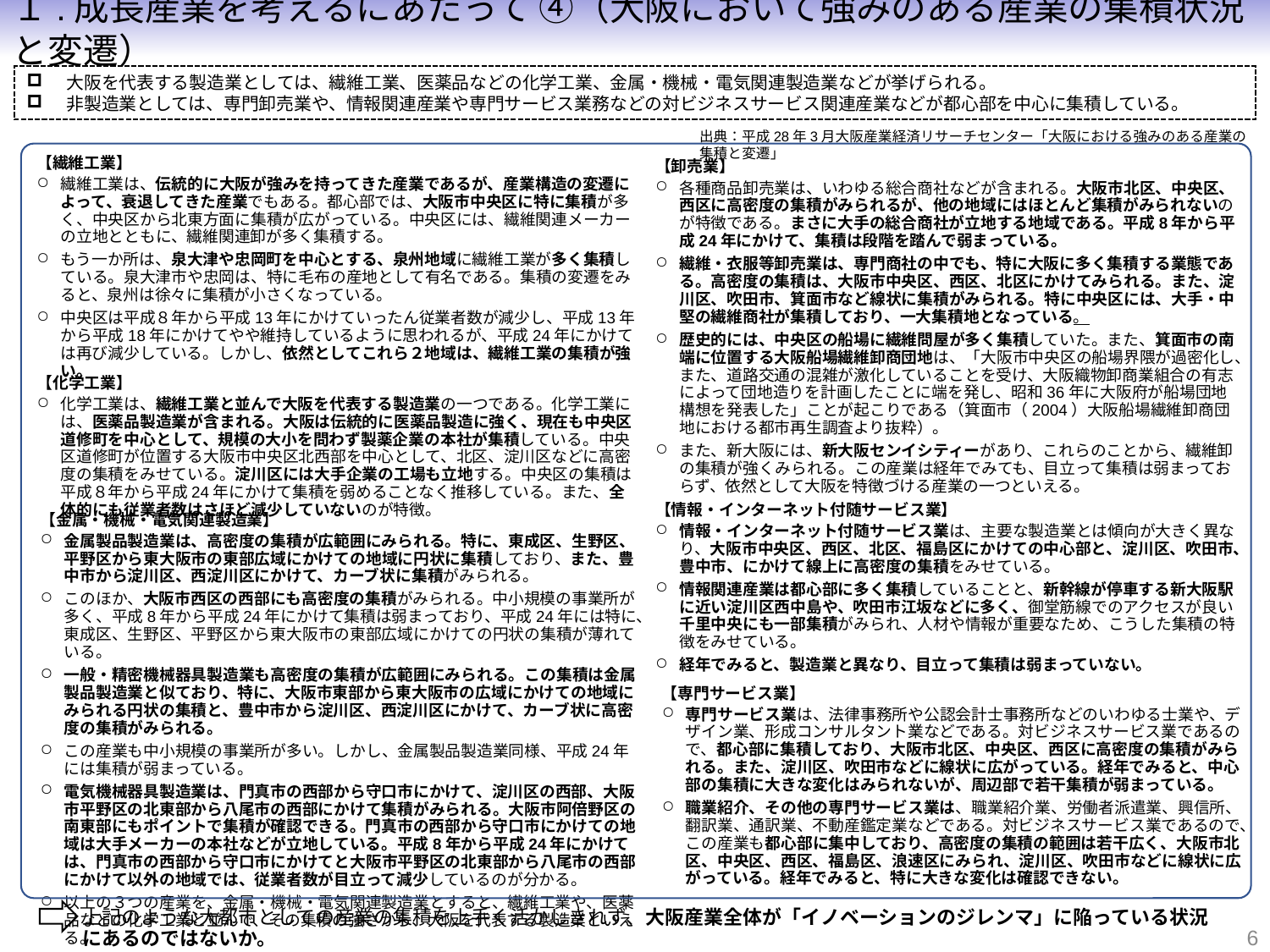

１.成長産業を考えるにあたって ④（大阪において強みのある産業の集積状況と変遷）
大阪を代表する製造業としては、繊維工業、医薬品などの化学工業、金属・機械・電気関連製造業などが挙げられる。
非製造業としては、専門卸売業や、情報関連産業や専門サービス業務などの対ビジネスサービス関連産業などが都心部を中心に集積している。
出典：平成28年3月大阪産業経済リサーチセンター「大阪における強みのある産業の集積と変遷」

【繊維工業】
繊維工業は、伝統的に大阪が強みを持ってきた産業であるが、産業構造の変遷によって、衰退してきた産業でもある。都心部では、大阪市中央区に特に集積が多く、中央区から北東方面に集積が広がっている。中央区には、繊維関連メーカーの立地とともに、繊維関連卸が多く集積する。
もう一か所は、泉大津や忠岡町を中心とする、泉州地域に繊維工業が多く集積している。泉大津市や忠岡は、特に毛布の産地として有名である。集積の変遷をみると、泉州は徐々に集積が小さくなっている。
中央区は平成８年から平成13年にかけていったん従業者数が減少し、平成13年から平成18年にかけてやや維持しているように思われるが、平成24年にかけては再び減少している。しかし、依然としてこれら２地域は、繊維工業の集積が強い。
【卸売業】
各種商品卸売業は、いわゆる総合商社などが含まれる。大阪市北区、中央区、西区に高密度の集積がみられるが、他の地域にはほとんど集積がみられないのが特徴である。まさに大手の総合商社が立地する地域である。平成8年から平成24年にかけて、集積は段階を踏んで弱まっている。
繊維・衣服等卸売業は、専門商社の中でも、特に大阪に多く集積する業態である。高密度の集積は、大阪市中央区、西区、北区にかけてみられる。また、淀川区、吹田市、箕面市など線状に集積がみられる。特に中央区には、大手・中堅の繊維商社が集積しており、一大集積地となっている。
歴史的には、中央区の船場に繊維問屋が多く集積していた。また、箕面市の南端に位置する大阪船場繊維卸商団地は、「大阪市中央区の船場界隈が過密化し、また、道路交通の混雑が激化していることを受け、大阪織物卸商業組合の有志によって団地造りを計画したことに端を発し、昭和36年に大阪府が船場団地構想を発表した」ことが起こりである（箕面市（2004）大阪船場繊維卸商団地における都市再生調査より抜粋）。
また、新大阪には、新大阪センイシティーがあり、これらのことから、繊維卸の集積が強くみられる。この産業は経年でみても、目立って集積は弱まっておらず、依然として大阪を特徴づける産業の一つといえる。
【化学工業】
化学工業は、繊維工業と並んで大阪を代表する製造業の一つである。化学工業には、医薬品製造業が含まれる。大阪は伝統的に医薬品製造に強く、現在も中央区道修町を中心として、規模の大小を問わず製薬企業の本社が集積している。中央区道修町が位置する大阪市中央区北西部を中心として、北区、淀川区などに高密度の集積をみせている。淀川区には大手企業の工場も立地する。中央区の集積は平成８年から平成24年にかけて集積を弱めることなく推移している。また、全体的にも従業者数はさほど減少していないのが特徴。
【情報・インターネット付随サービス業】
情報・インターネット付随サービス業は、主要な製造業とは傾向が大きく異なり、大阪市中央区、西区、北区、福島区にかけての中心部と、淀川区、吹田市、豊中市、にかけて線上に高密度の集積をみせている。
情報関連産業は都心部に多く集積していることと、新幹線が停車する新大阪駅に近い淀川区西中島や、吹田市江坂などに多く、御堂筋線でのアクセスが良い千里中央にも一部集積がみられ、人材や情報が重要なため、こうした集積の特徴をみせている。
経年でみると、製造業と異なり、目立って集積は弱まっていない。
【金属・機械・電気関連製造業】
金属製品製造業は、高密度の集積が広範囲にみられる。特に、東成区、生野区、平野区から東大阪市の東部広域にかけての地域に円状に集積しており、また、豊中市から淀川区、西淀川区にかけて、カーブ状に集積がみられる。
このほか、大阪市西区の西部にも高密度の集積がみられる。中小規模の事業所が多く、平成8年から平成24年にかけて集積は弱まっており、平成24年には特に、東成区、生野区、平野区から東大阪市の東部広域にかけての円状の集積が薄れている。
一般・精密機械器具製造業も高密度の集積が広範囲にみられる。この集積は金属製品製造業と似ており、特に、大阪市東部から東大阪市の広域にかけての地域にみられる円状の集積と、豊中市から淀川区、西淀川区にかけて、カーブ状に高密度の集積がみられる。
この産業も中小規模の事業所が多い。しかし、金属製品製造業同様、平成24年には集積が弱まっている。
電気機械器具製造業は、門真市の西部から守口市にかけて、淀川区の西部、大阪市平野区の北東部から八尾市の西部にかけて集積がみられる。大阪市阿倍野区の南東部にもポイントで集積が確認できる。門真市の西部から守口市にかけての地域は大手メーカーの本社などが立地している。平成8年から平成24年にかけては、門真市の西部から守口市にかけてと大阪市平野区の北東部から八尾市の西部にかけて以外の地域では、従業者数が目立って減少しているのが分かる。
以上の３つの産業を、金属・機械・電気関連製造業とすると、繊維工業や、医薬品などの化学工業と並んで、その集積の強さから、大阪を代表する製造業といえる。
【専門サービス業】
専門サービス業は、法律事務所や公認会計士事務所などのいわゆる士業や、デザイン業、形成コンサルタント業などである。対ビジネスサービス業であるので、都心部に集積しており、大阪市北区、中央区、西区に高密度の集積がみられる。また、淀川区、吹田市などに線状に広がっている。経年でみると、中心部の集積に大きな変化はみられないが、周辺部で若干集積が弱まっている。
職業紹介、その他の専門サービス業は、職業紹介業、労働者派遣業、興信所、翻訳業、通訳業、不動産鑑定業などである。対ビジネスサービス業であるので、この産業も都心部に集中しており、高密度の集積の範囲は若干広く、大阪市北区、中央区、西区、福島区、浪速区にみられ、淀川区、吹田市などに線状に広がっている。経年でみると、特に大きな変化は確認できない。
上記のような大都市としての産業の集積を上手く活かしきれず、大阪産業全体が「イノベーションのジレンマ」に陥っている状況にあるのではないか。

6